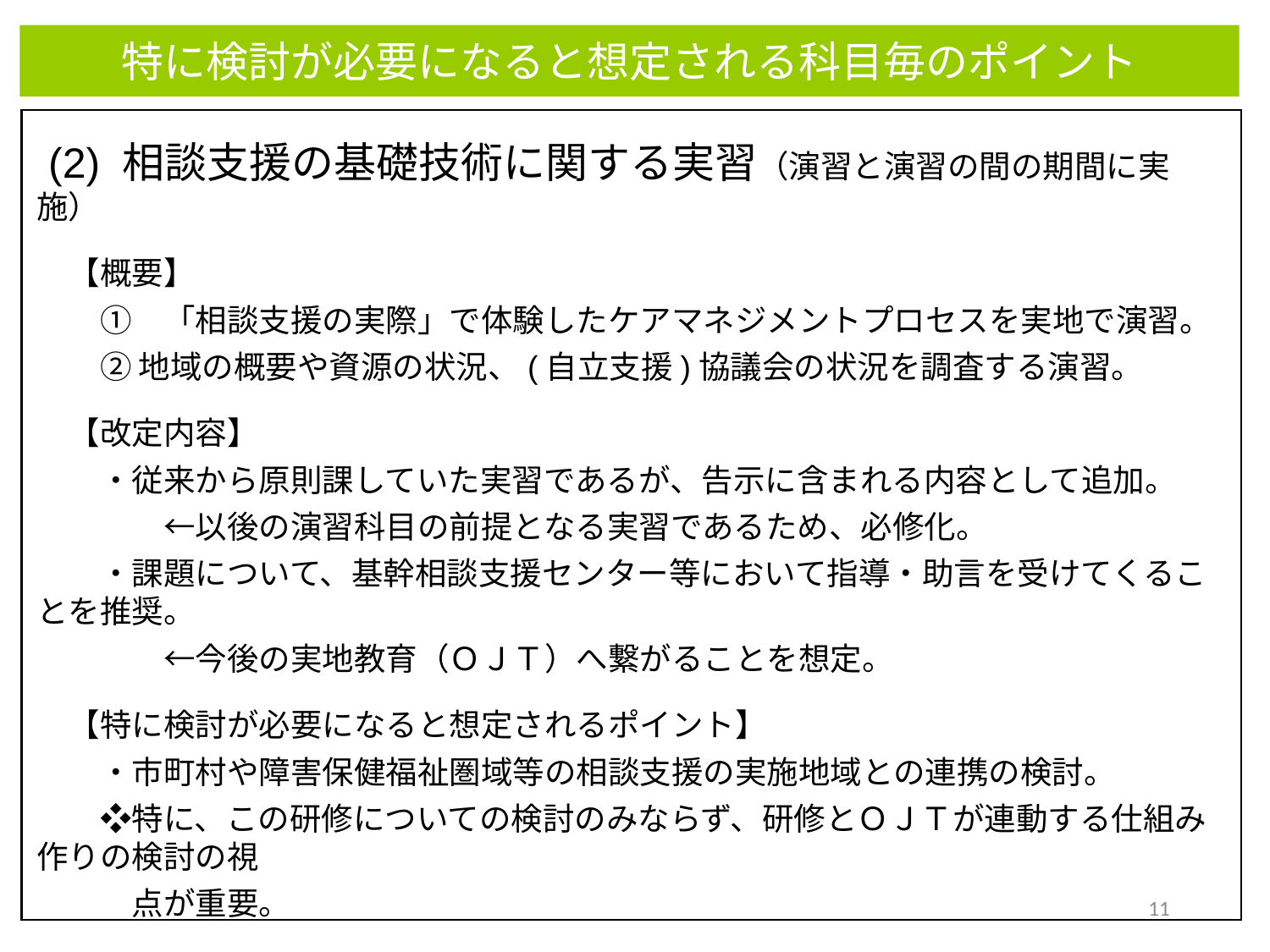

特に検討が必要になると想定される科目毎のポイント

 (2) 相談支援の基礎技術に関する実習（演習と演習の間の期間に実施）

　【概要】
　　①　「相談支援の実際」で体験したケアマネジメントプロセスを実地で演習。
　　② 地域の概要や資源の状況、(自立支援)協議会の状況を調査する演習。

　【改定内容】
　　・従来から原則課していた実習であるが、告示に含まれる内容として追加。
　　　　←以後の演習科目の前提となる実習であるため、必修化。
　　・課題について、基幹相談支援センター等において指導・助言を受けてくることを推奨。
　　　　←今後の実地教育（ＯＪＴ）へ繋がることを想定。

　【特に検討が必要になると想定されるポイント】
　　・市町村や障害保健福祉圏域等の相談支援の実施地域との連携の検討。
　　❖特に、この研修についての検討のみならず、研修とＯＪＴが連動する仕組み作りの検討の視
　　　点が重要。
11